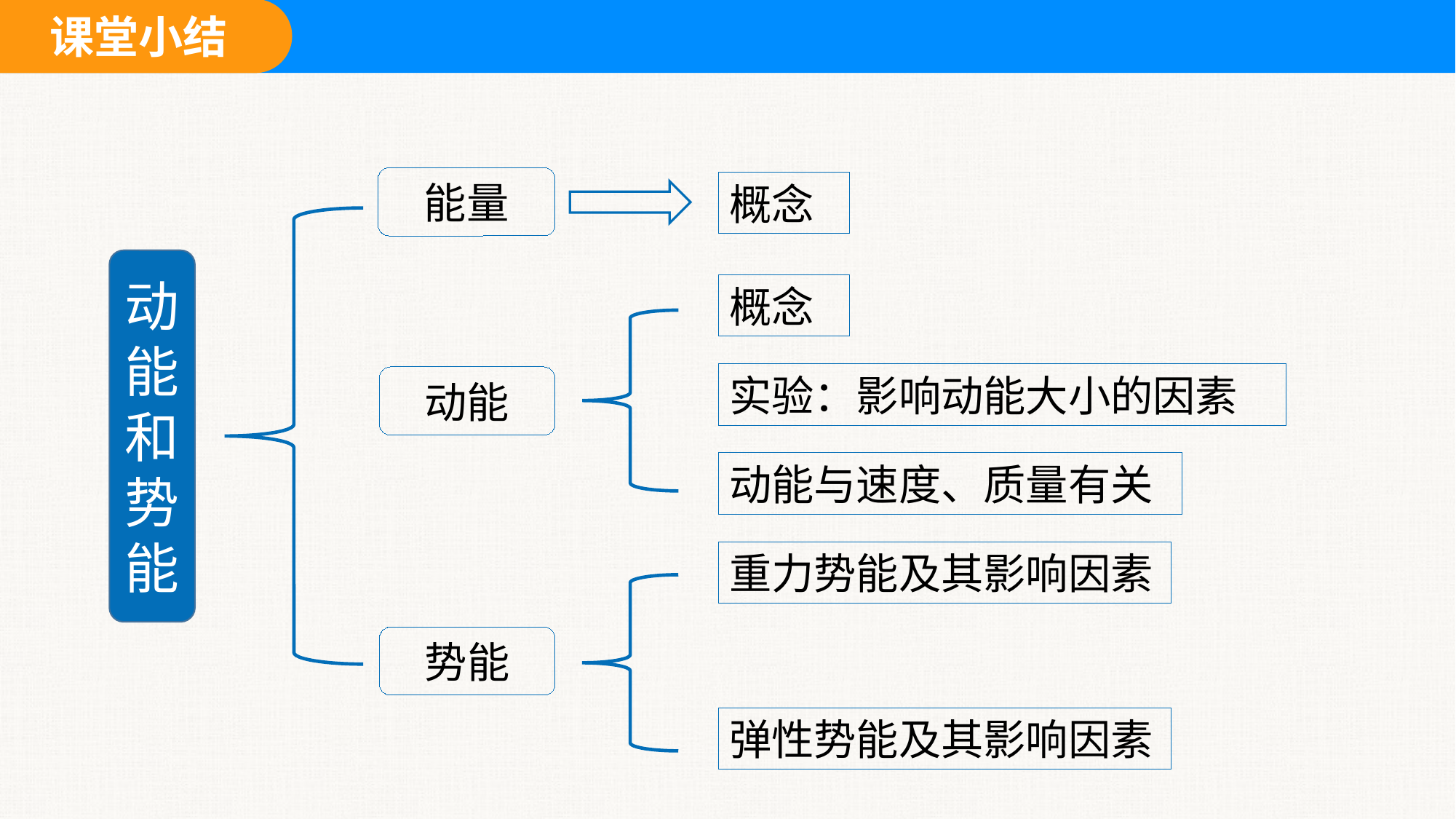

能量
概念

动能和势能
概念

实验：影响动能大小的因素
动能
动能与速度、质量有关
重力势能及其影响因素

势能
弹性势能及其影响因素